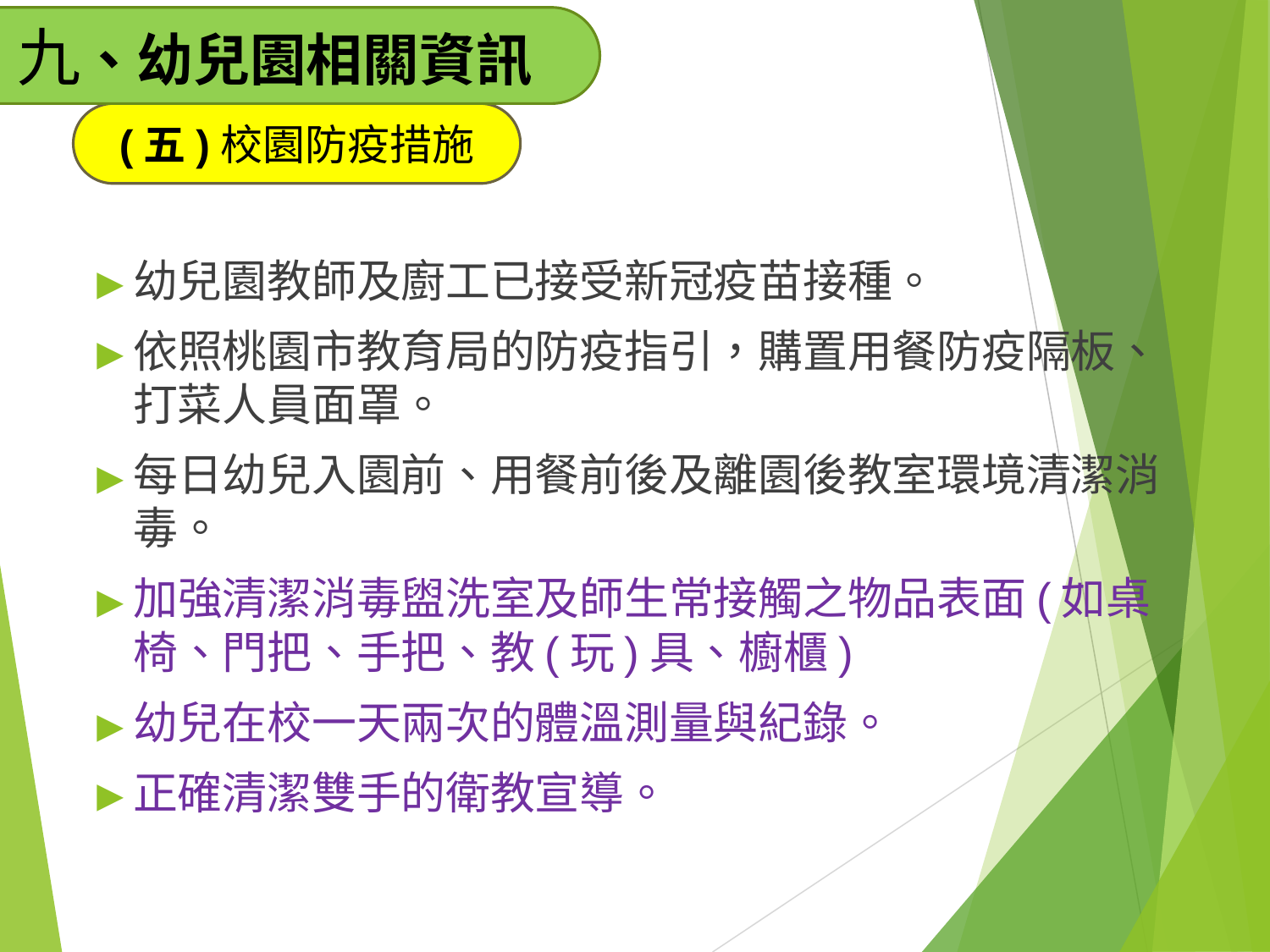

九、幼兒園相關資訊
(五)校園防疫措施
幼兒園教師及廚工已接受新冠疫苗接種。
依照桃園市教育局的防疫指引，購置用餐防疫隔板、打菜人員面罩。
每日幼兒入園前、用餐前後及離園後教室環境清潔消毒。
加強清潔消毒盥洗室及師生常接觸之物品表面(如桌椅、門把、手把、教(玩)具、櫥櫃)
幼兒在校一天兩次的體溫測量與紀錄。
正確清潔雙手的衛教宣導。